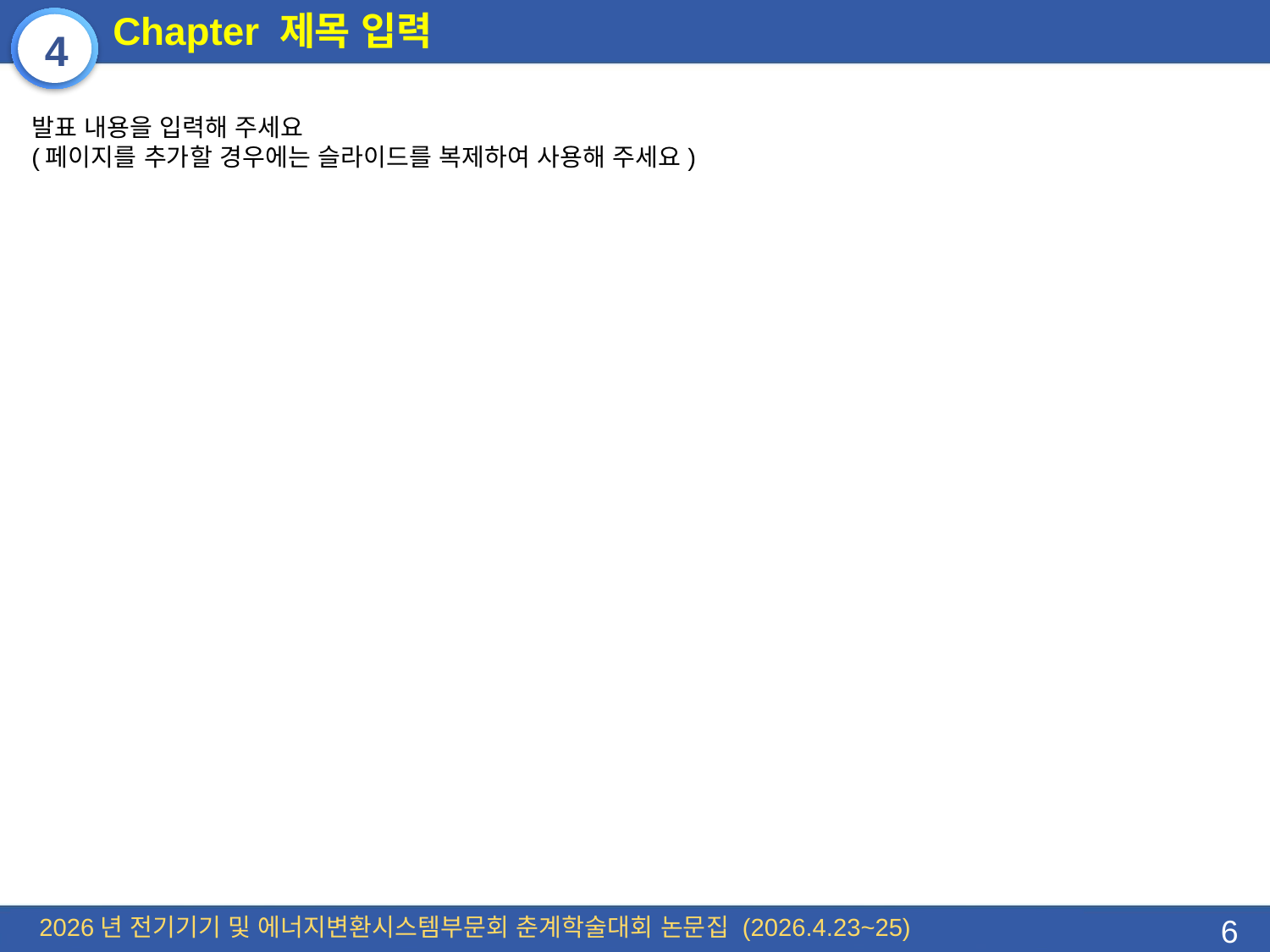

Chapter 제목 입력

4
발표 내용을 입력해 주세요
(페이지를 추가할 경우에는 슬라이드를 복제하여 사용해 주세요)
6
2026년 전기기기 및 에너지변환시스템부문회 춘계학술대회 논문집 (2026.4.23~25)